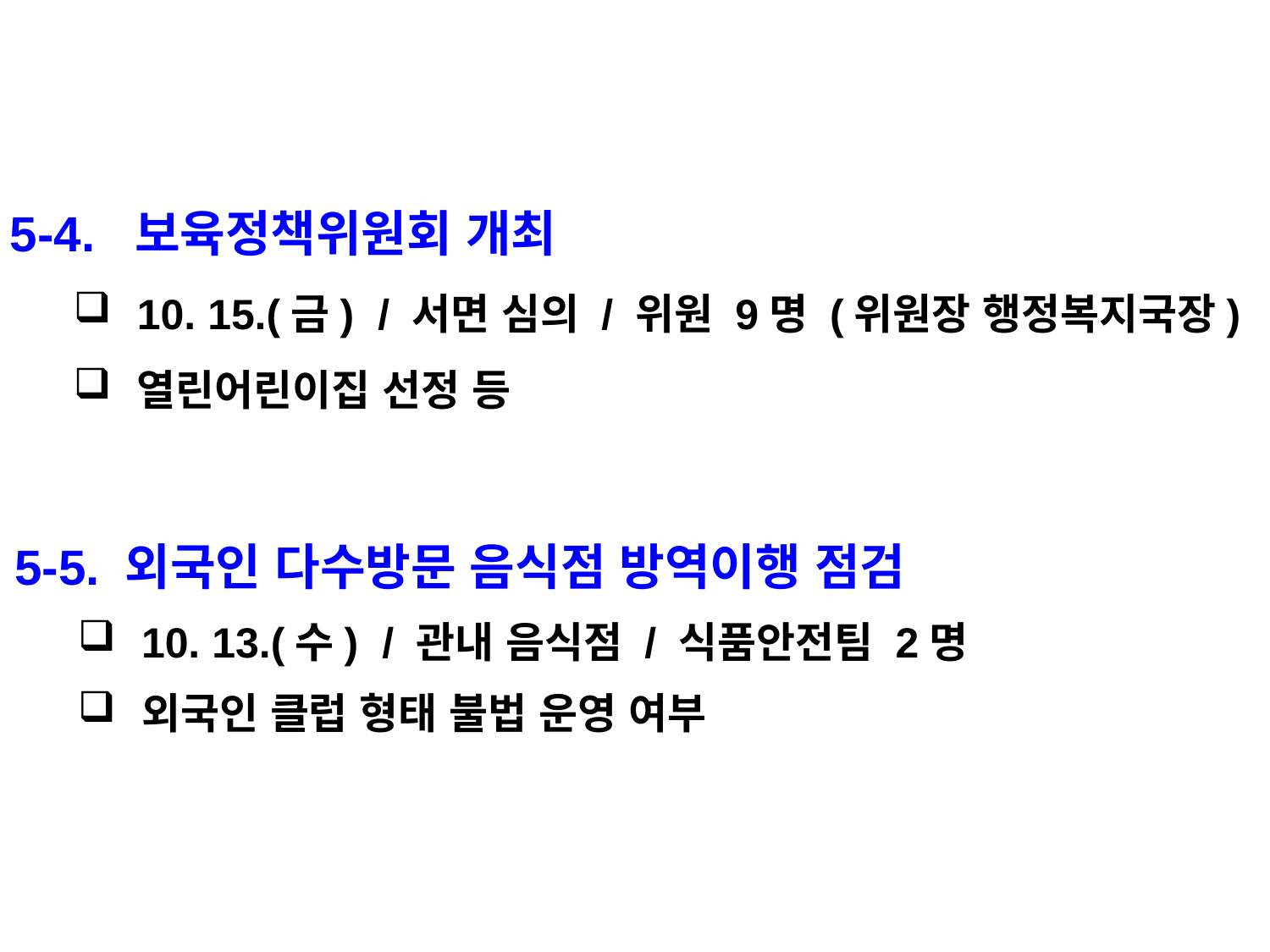

5-4.  보육정책위원회 개최
10. 15.(금)  / 서면 심의 / 위원 9명 (위원장 행정복지국장)
열린어린이집 선정 등

5-5. 외국인 다수방문 음식점 방역이행 점검
10. 13.(수)  / 관내 음식점 / 식품안전팀 2명
외국인 클럽 형태 불법 운영 여부